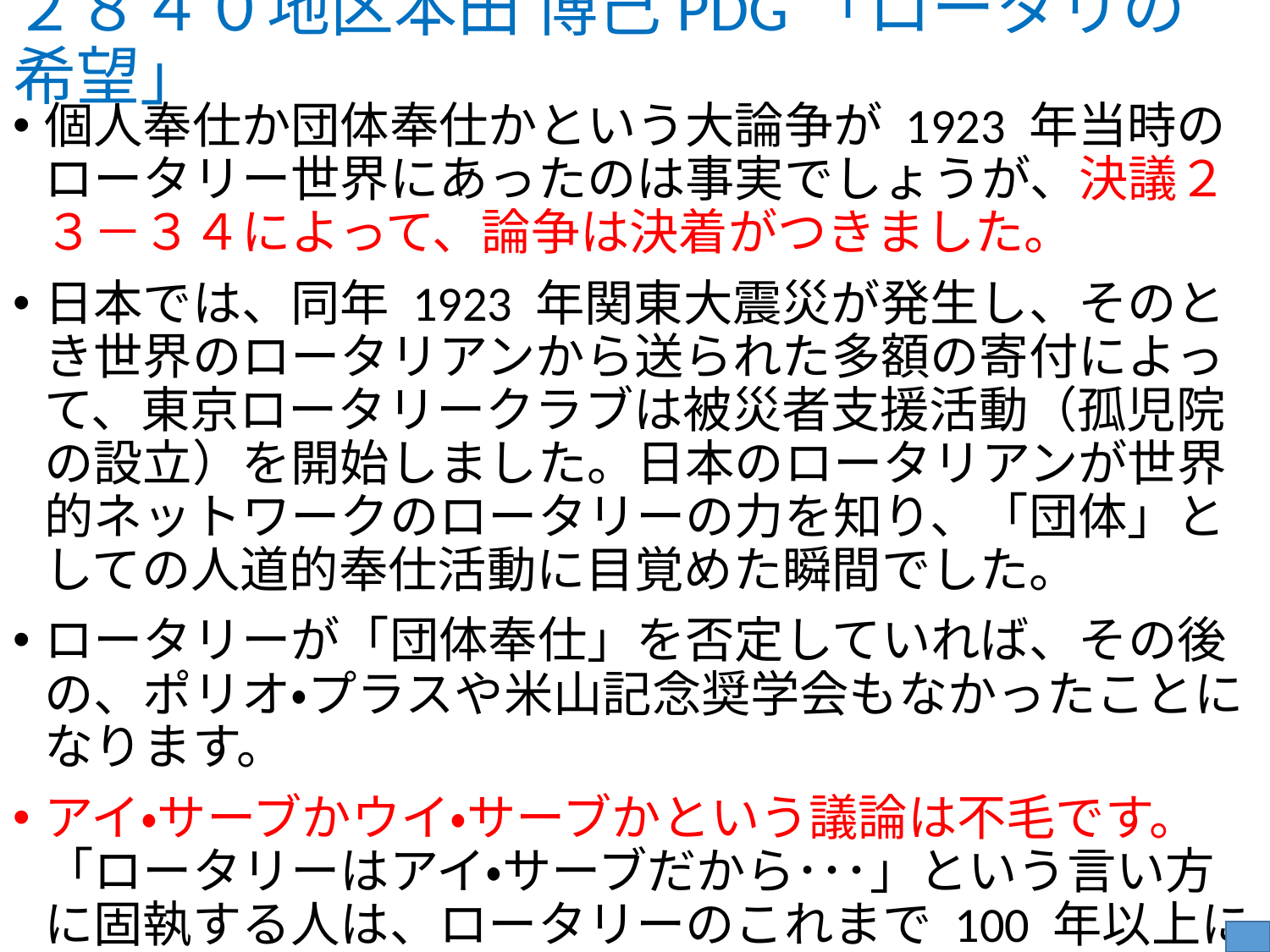

# ２８４０地区本田 博己PDG「ロータリの希望」
個人奉仕か団体奉仕かという大論争が 1923 年当時のロータリー世界にあったのは事実でしょうが、決議２３－３４によって、論争は決着がつきました。
日本では、同年 1923 年関東大震災が発生し、そのとき世界のロータリアンから送られた多額の寄付によって、東京ロータリークラブは被災者支援活動（孤児院の設立）を開始しました。日本のロータリアンが世界的ネットワークのロータリーの力を知り、「団体」としての人道的奉仕活動に目覚めた瞬間でした。
ロータリーが「団体奉仕」を否定していれば、その後の、ポリオ・プラスや米山記念奨学会もなかったことになります。
アイ・サーブかウイ・サーブかという議論は不毛です。「ロータリーはアイ・サーブだから･･･」という言い方に固執する人は、ロータリーのこれまで 100 年以上にわたる奉仕実践の歴史を否定することになります。